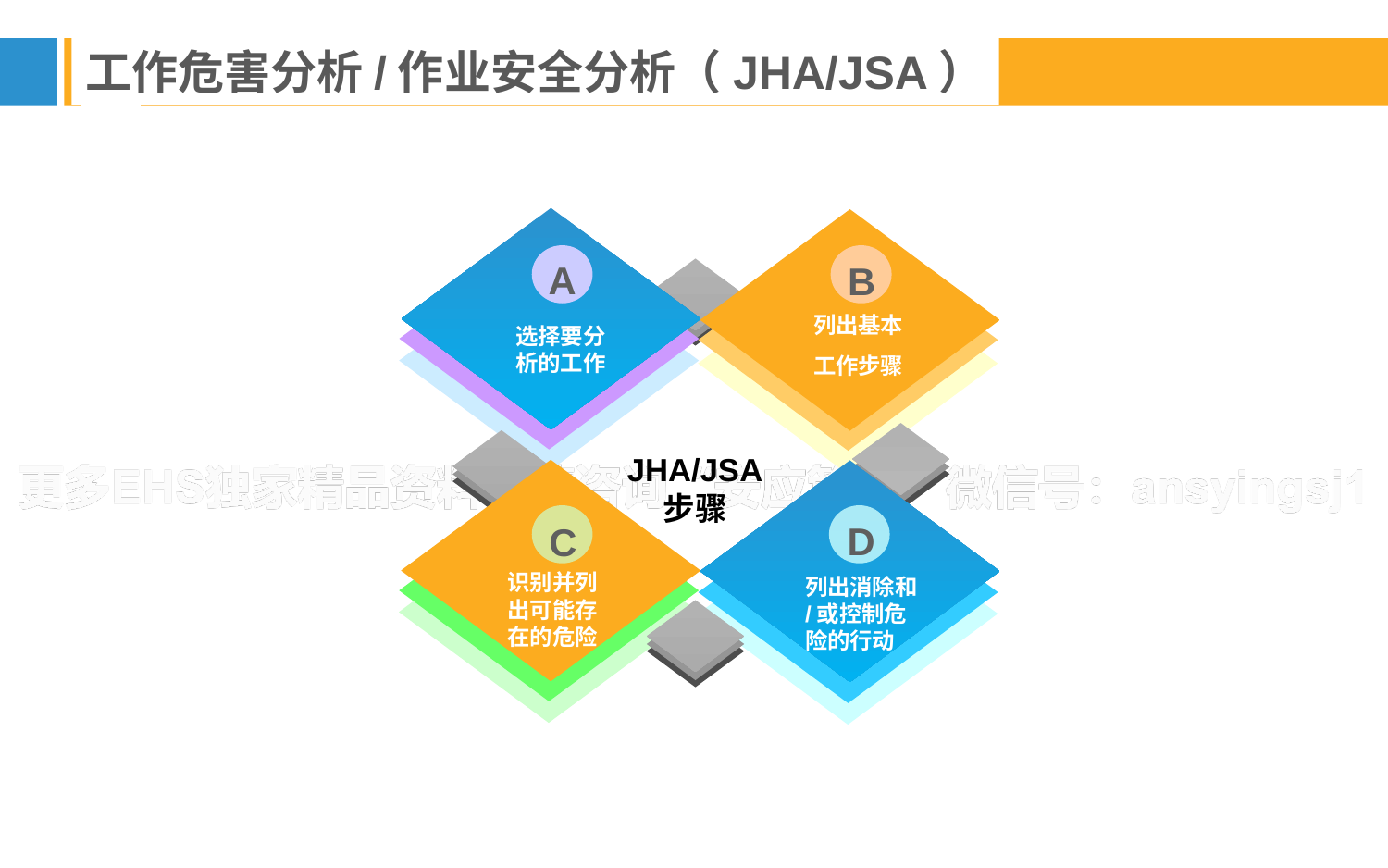

工作危害分析/作业安全分析（JHA/JSA）

A
B

列出基本工作步骤
选择要分析的工作

JHA/JSA
步骤

D
C
识别并列出可能存在的危险
列出消除和/或控制危险的行动